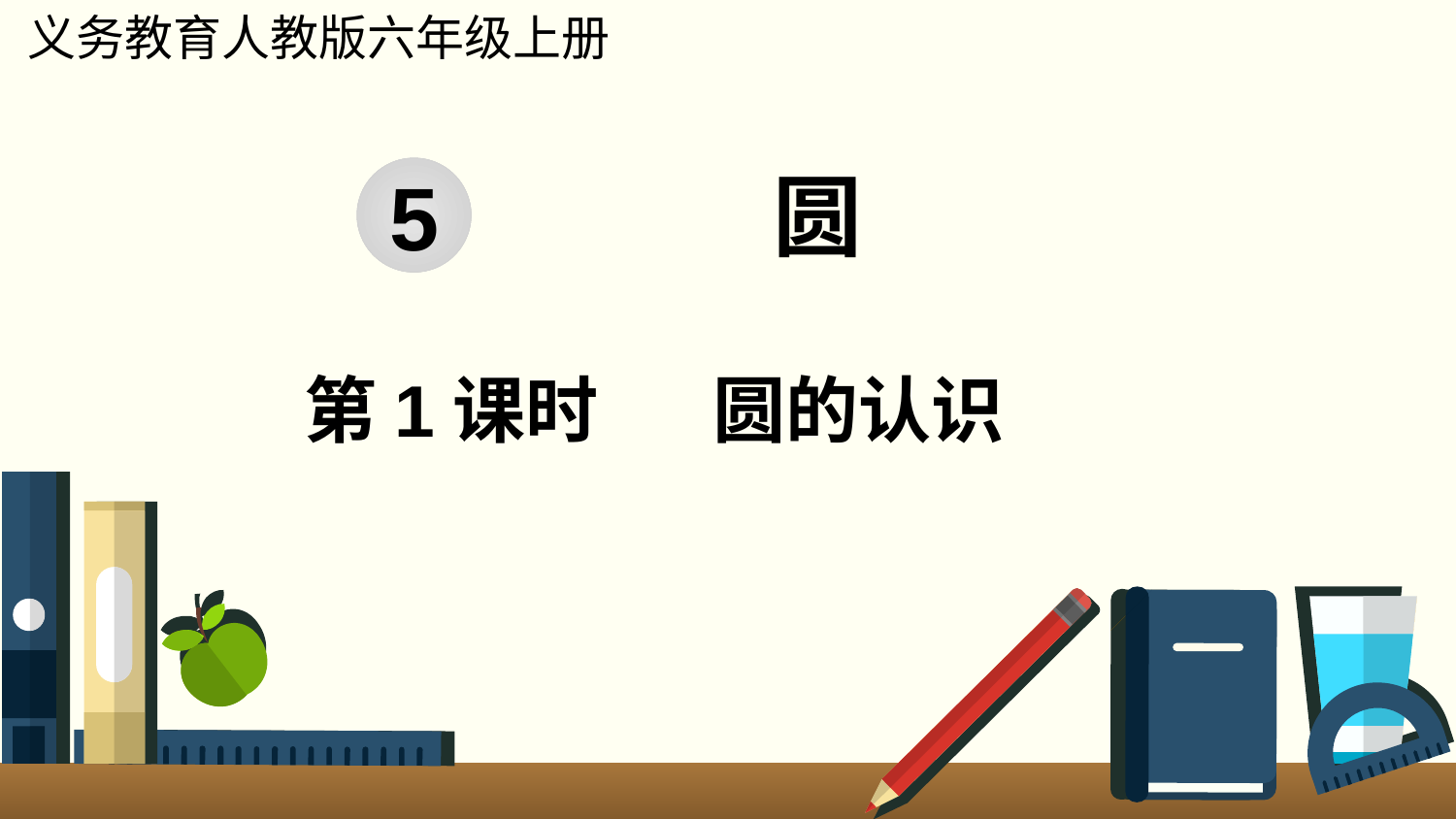

义务教育人教版六年级上册
圆
5
第1课时       圆的认识
www.youyi100.com
www.youyi100.com
www.youyi100.com
www.youyi100.com
www.youyi100.com
www.youyi100.com
www.youyi100.com
www.youyi100.com
www.youyi100.com

优翼